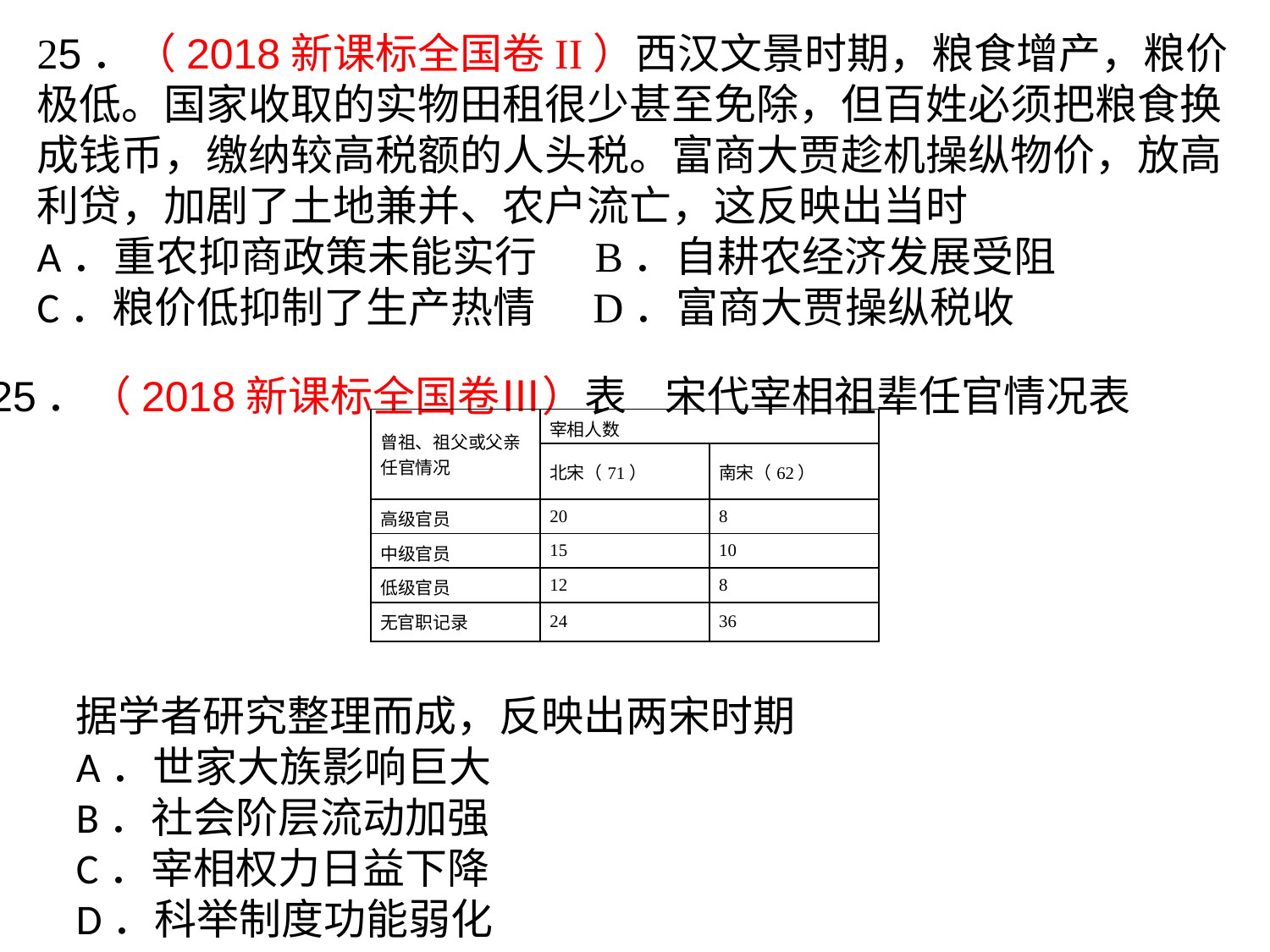

25．（2018新课标全国卷II）西汉文景时期，粮食增产，粮价极低。国家收取的实物田租很少甚至免除，但百姓必须把粮食换成钱币，缴纳较高税额的人头税。富商大贾趁机操纵物价，放高利贷，加剧了土地兼并、农户流亡，这反映出当时A．重农抑商政策未能实行     B．自耕农经济发展受阻C．粮价低抑制了生产热情     D．富商大贾操纵税收
25．（2018新课标全国卷Ⅲ）表    宋代宰相祖辈任官情况表
| 曾祖、祖父或父亲任官情况 | 宰相人数 |  |
| --- | --- | --- |
|  | 北宋（71） | 南宋（62） |
| 高级官员 | 20 | 8 |
| 中级官员 | 15 | 10 |
| 低级官员 | 12 | 8 |
| 无官职记录 | 24 | 36 |

据学者研究整理而成，反映出两宋时期A．世家大族影响巨大B．社会阶层流动加强C．宰相权力日益下降D．科举制度功能弱化